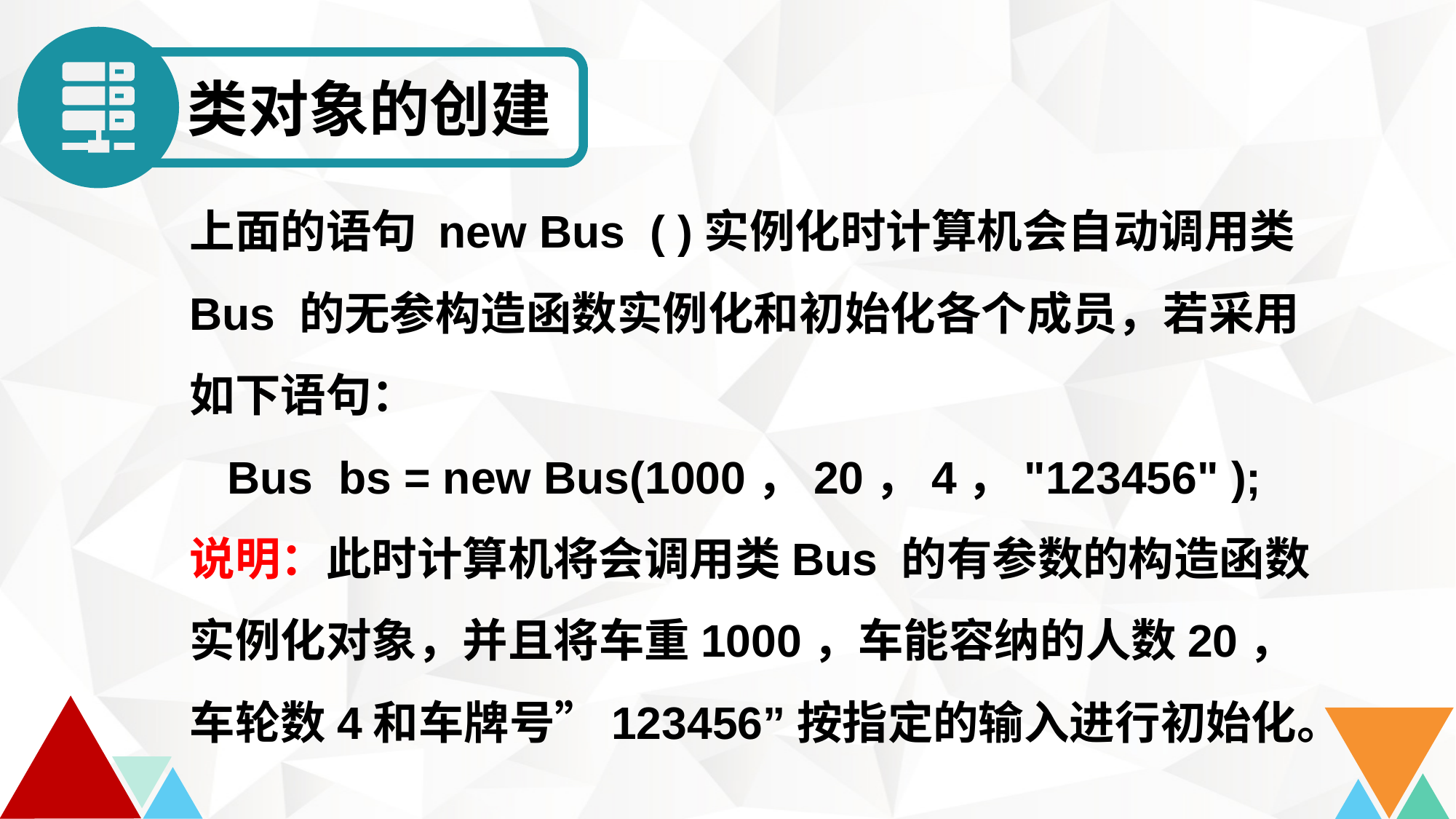

类对象的创建
上面的语句 new Bus  ( )实例化时计算机会自动调用类Bus 的无参构造函数实例化和初始化各个成员，若采用如下语句：
   Bus  bs = new Bus(1000，20，4，"123456" );
说明：此时计算机将会调用类Bus 的有参数的构造函数实例化对象，并且将车重1000，车能容纳的人数20，车轮数4和车牌号”123456”按指定的输入进行初始化。